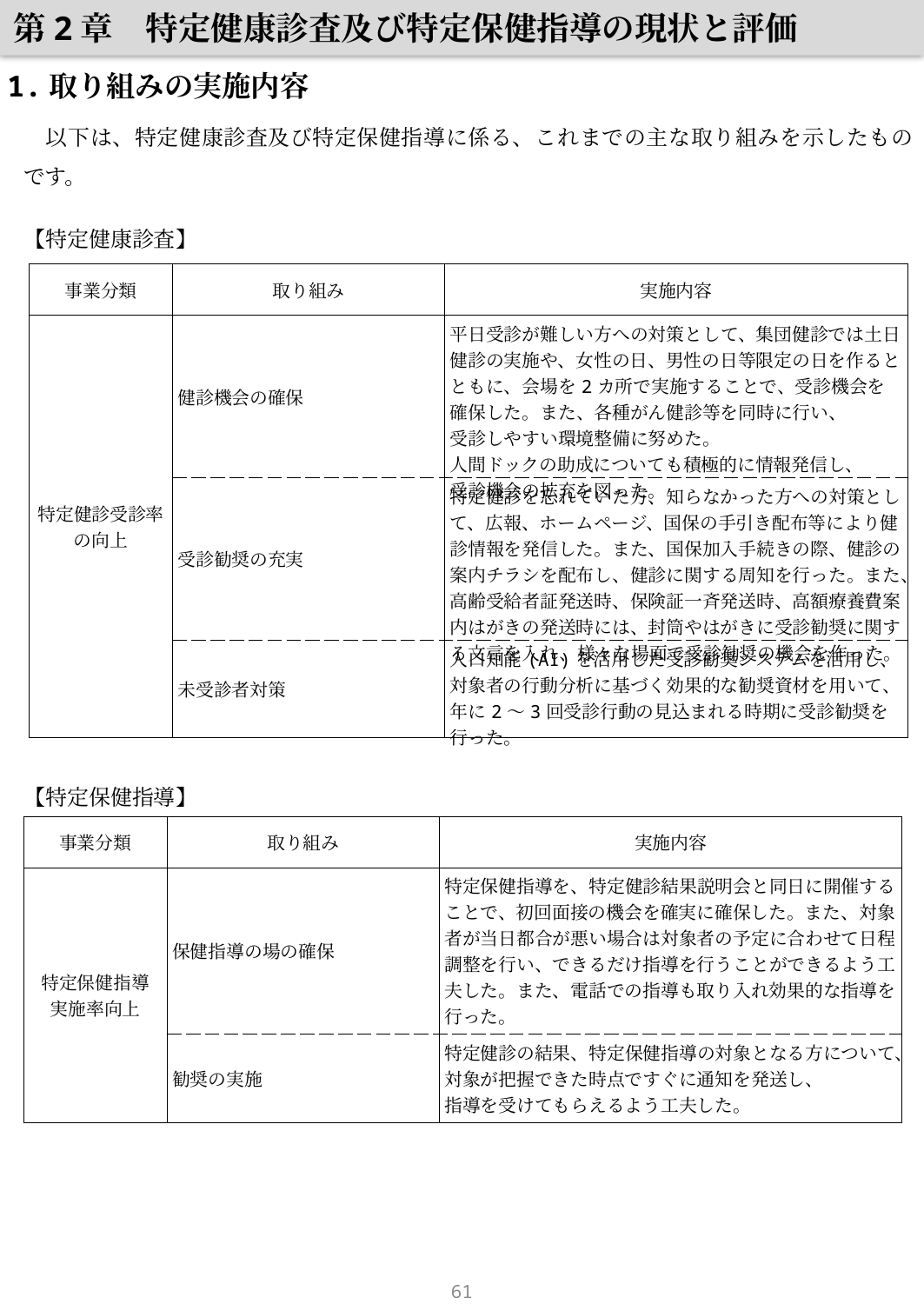

第2章　特定健康診査及び特定保健指導の現状と評価
1.取り組みの実施内容
　以下は、特定健康診査及び特定保健指導に係る、これまでの主な取り組みを示したものです。
【特定健康診査】
| 事業分類 | 取り組み | 実施内容 |
| --- | --- | --- |
| 特定健診受診率の向上 | 健診機会の確保 | 平日受診が難しい方への対策として、集団健診では土日健診の実施や、女性の日、男性の日等限定の日を作るとともに、会場を2カ所で実施することで、受診機会を確保した。また、各種がん健診等を同時に行い、 受診しやすい環境整備に努めた。 人間ドックの助成についても積極的に情報発信し、 受診機会の拡充を図った。 |
|  | 受診勧奨の充実 | 特定健診を忘れていた方、知らなかった方への対策として、広報、ホームページ、国保の手引き配布等により健診情報を発信した。また、国保加入手続きの際、健診の案内チラシを配布し、健診に関する周知を行った。また、高齢受給者証発送時、保険証一斉発送時、高額療養費案内はがきの発送時には、封筒やはがきに受診勧奨に関する文言を入れ、様々な場面で受診勧奨の機会を作った。 |
| 特定健診受診率の向上 | 未受診者対策 | 人口知能(AI)を活用した受診勧奨システムを活用し、対象者の行動分析に基づく効果的な勧奨資材を用いて、年に2～3回受診行動の見込まれる時期に受診勧奨を行った。 |
【特定保健指導】
| 事業分類 | 取り組み | 実施内容 |
| --- | --- | --- |
| 特定保健指導 実施率向上 | 保健指導の場の確保 | 特定保健指導を、特定健診結果説明会と同日に開催することで、初回面接の機会を確実に確保した。また、対象者が当日都合が悪い場合は対象者の予定に合わせて日程調整を行い、できるだけ指導を行うことができるよう工夫した。また、電話での指導も取り入れ効果的な指導を行った。 |
|  | 勧奨の実施 | 特定健診の結果、特定保健指導の対象となる方について、対象が把握できた時点ですぐに通知を発送し、 指導を受けてもらえるよう工夫した。 |
61